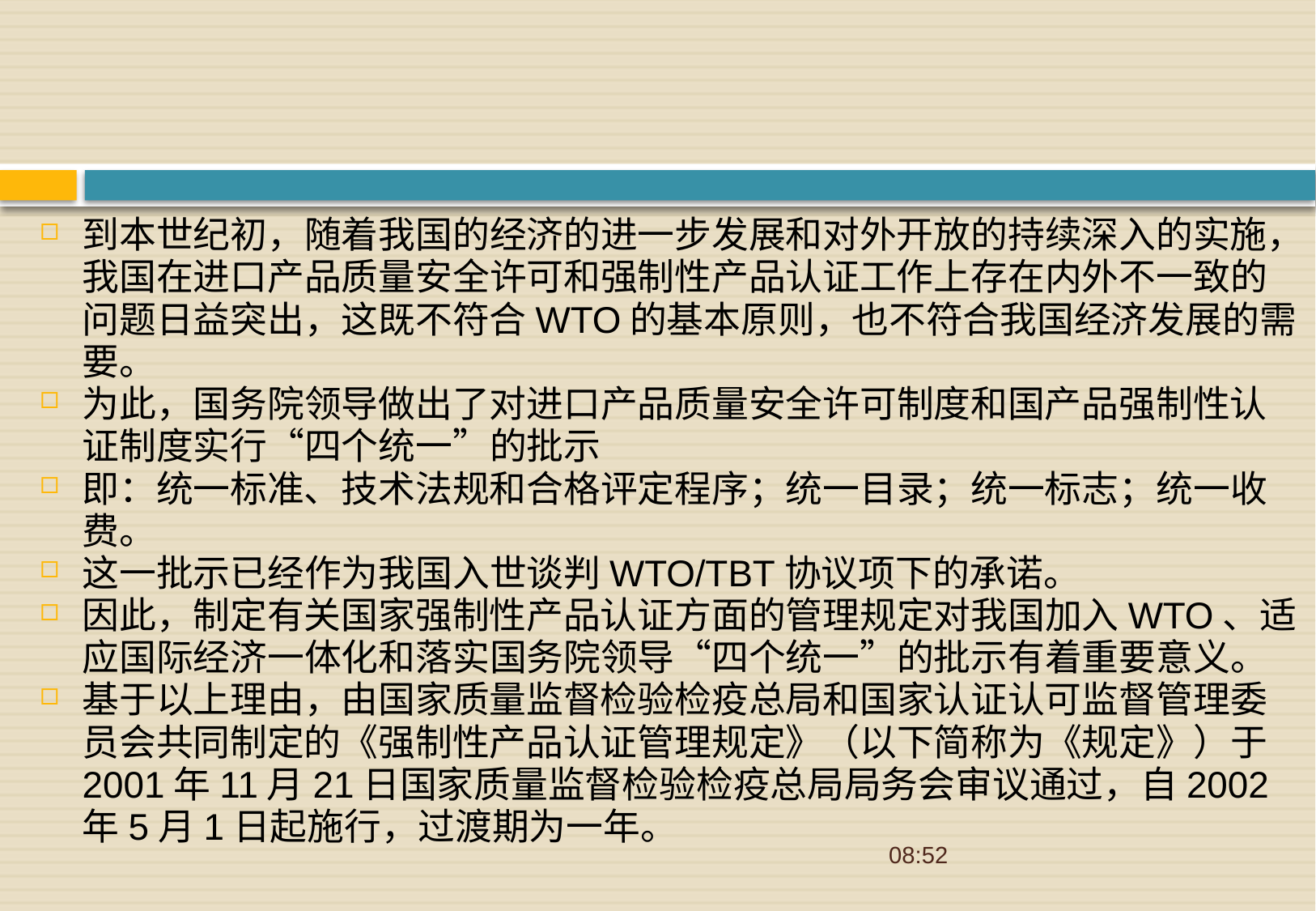

#
到本世纪初，随着我国的经济的进一步发展和对外开放的持续深入的实施，我国在进口产品质量安全许可和强制性产品认证工作上存在内外不一致的问题日益突出，这既不符合WTO的基本原则，也不符合我国经济发展的需要。
为此，国务院领导做出了对进口产品质量安全许可制度和国产品强制性认证制度实行“四个统一”的批示
即：统一标准、技术法规和合格评定程序；统一目录；统一标志；统一收费。
这一批示已经作为我国入世谈判WTO/TBT协议项下的承诺。
因此，制定有关国家强制性产品认证方面的管理规定对我国加入WTO、适应国际经济一体化和落实国务院领导“四个统一”的批示有着重要意义。
基于以上理由，由国家质量监督检验检疫总局和国家认证认可监督管理委员会共同制定的《强制性产品认证管理规定》（以下简称为《规定》）于2001年11月21日国家质量监督检验检疫总局局务会审议通过，自2002年5月1日起施行，过渡期为一年。
08:52